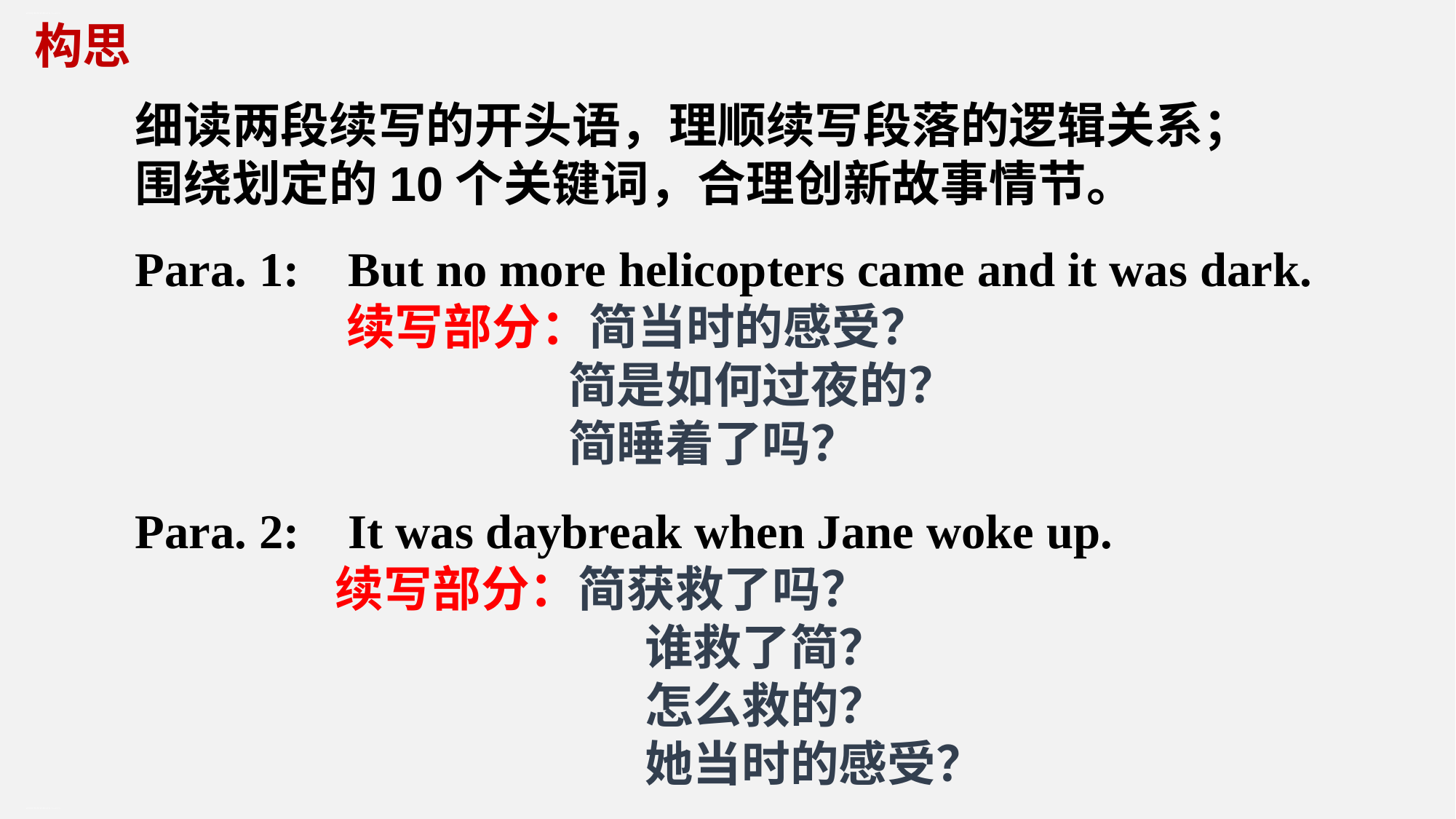

高考新题型“读后续写”英文教学公开课(共42张PPT)
构思
细读两段续写的开头语，理顺续写段落的逻辑关系；
围绕划定的10个关键词，合理创新故事情节。
Para. 1:    But no more helicopters came and it was dark.
                  续写部分：简当时的感受？
                                      简是如何过夜的？
                                      简睡着了吗？
Para. 2:    It was daybreak when Jane woke up.
                 续写部分：简获救了吗？
                                     谁救了简？
                                     怎么救的？
                                     她当时的感受？
高考新题型“读后续写”英文教学公开课(共42张PPT)